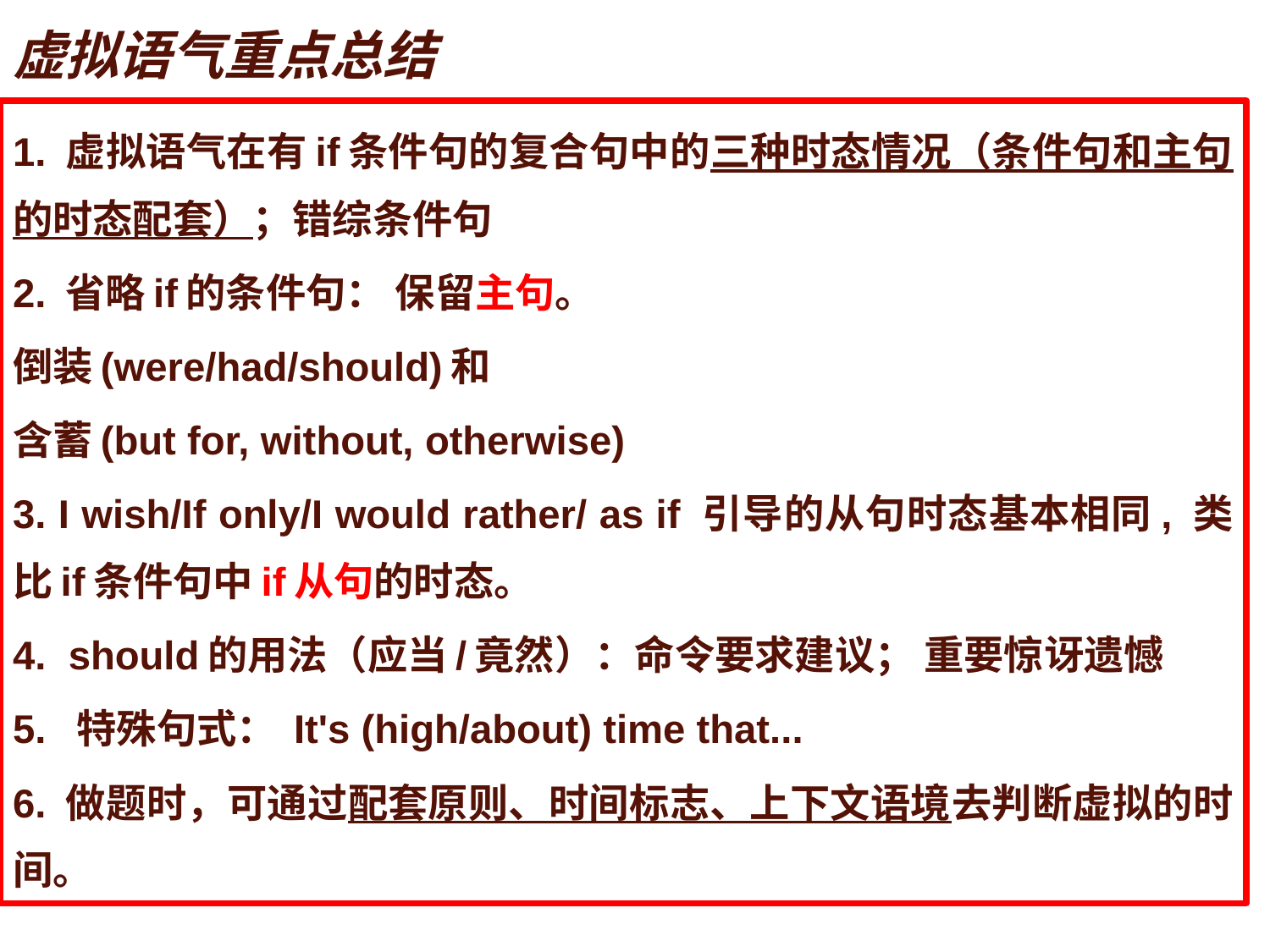

# 虚拟语气重点总结
1. 虚拟语气在有if条件句的复合句中的三种时态情况（条件句和主句的时态配套）；错综条件句
2. 省略if的条件句： 保留主句。
倒装(were/had/should)和
含蓄(but for, without, otherwise)
3. I wish/If only/I would rather/ as if 引导的从句时态基本相同, 类比if条件句中if从句的时态。
4.  should的用法（应当/竟然）：命令要求建议； 重要惊讶遗憾
5.  特殊句式： It's (high/about) time that...
6. 做题时，可通过配套原则、时间标志、上下文语境去判断虚拟的时间。